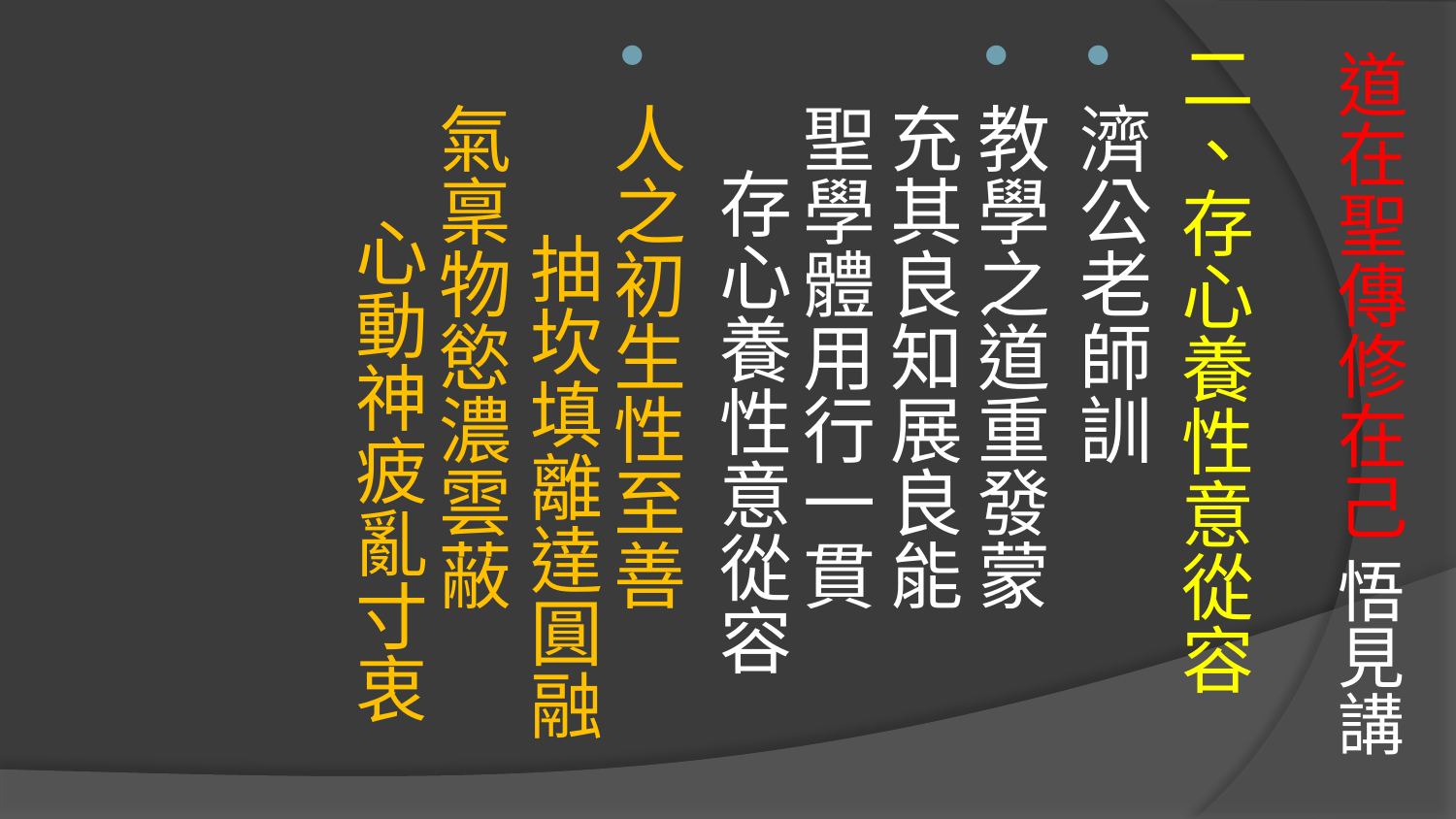

# 道在聖傳修在己 悟見講
二、存心養性意從容
濟公老師訓
教學之道重發蒙　  充其良知展良能
聖學體用行一貫　           存心養性意從容
人之初生性至善　               抽坎填離達圓融
氣稟物慾濃雲蔽　              心動神疲亂寸衷